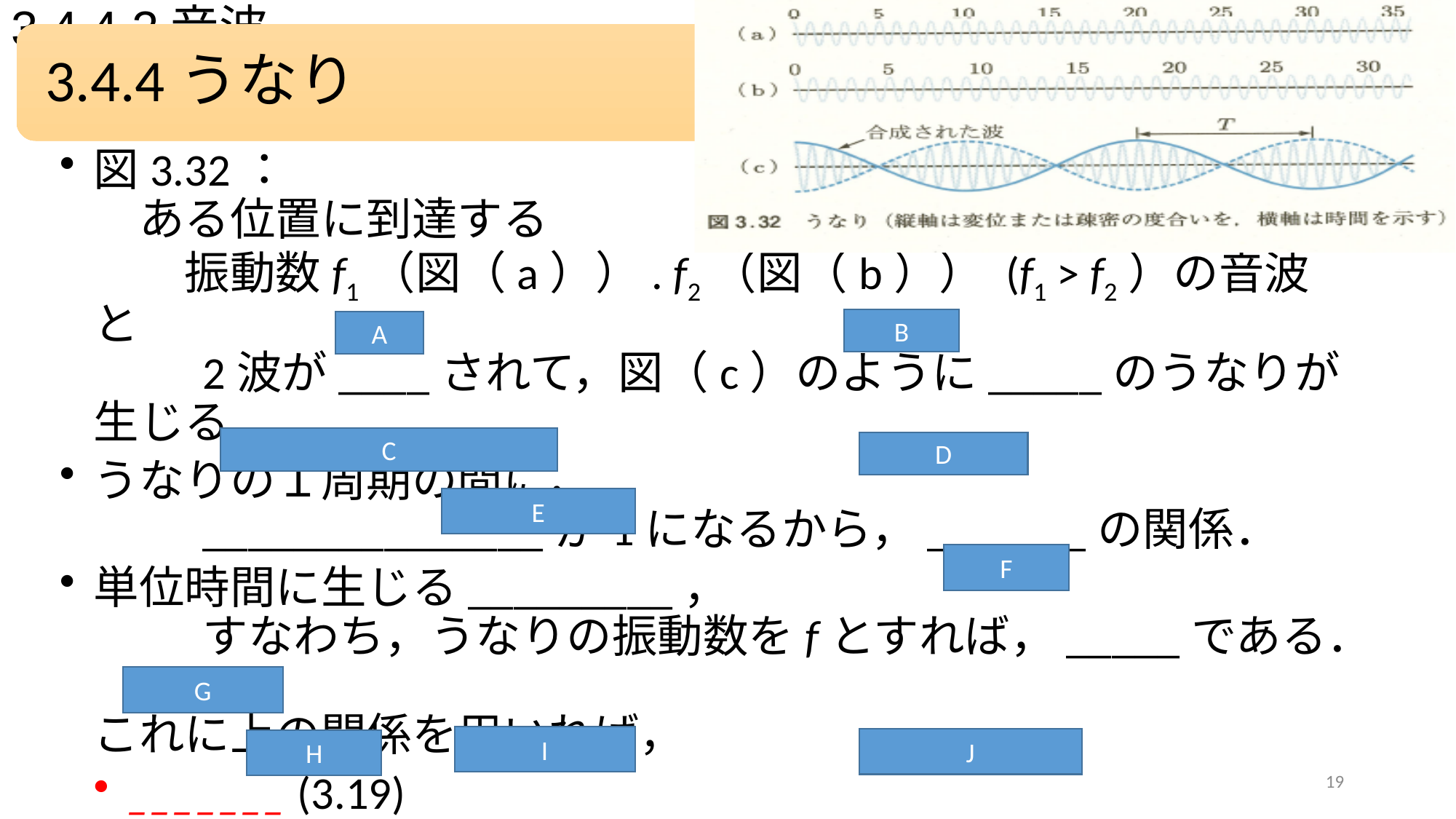

# 3.4.4.2音波
3.4.4うなり
図3.32：
　ある位置に到達する
　　振動数f1（図（a））. f2（図（b）） (f1 > f2）の音波と
	2波が____されて，図（c）のように_____のうなりが生じる．
うなりの１周期の間に，
	_______________が1になるから，_______の関係．
単位時間に生じる_________，
	すなわち，うなりの振動数をfとすれば，_____である．
これに上の関係を用いれば，
_______ (3.19)
うなりの______は，________二つの波の__________で与えられる.

B
A
C
D
E
F
G
I
J
H
19